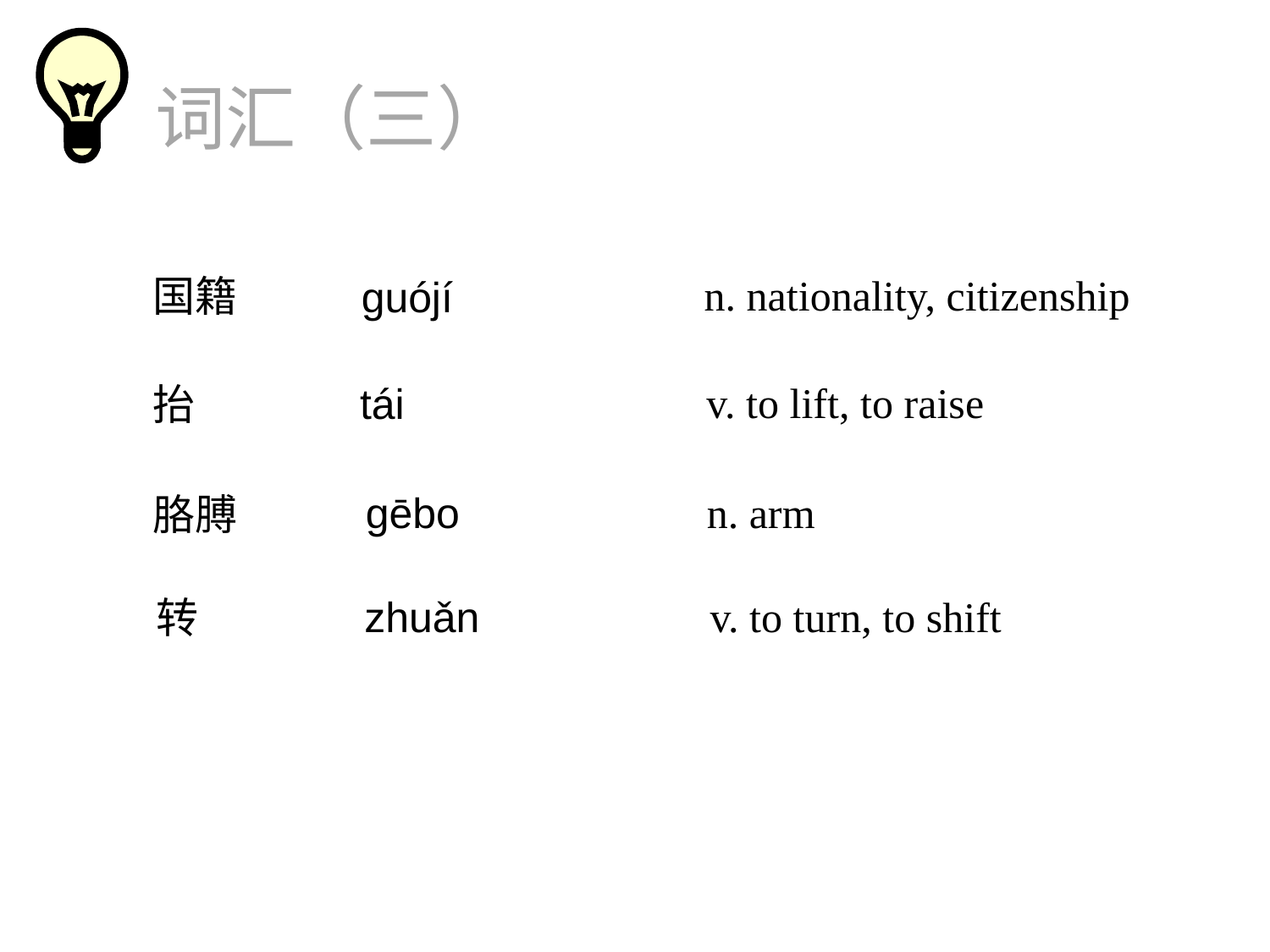

词汇（三）
n. nationality, citizenship
国籍
guójí
v. to lift, to raise
tái
抬
gēbo
n. arm
胳膊
zhuǎn
v. to turn, to shift
转